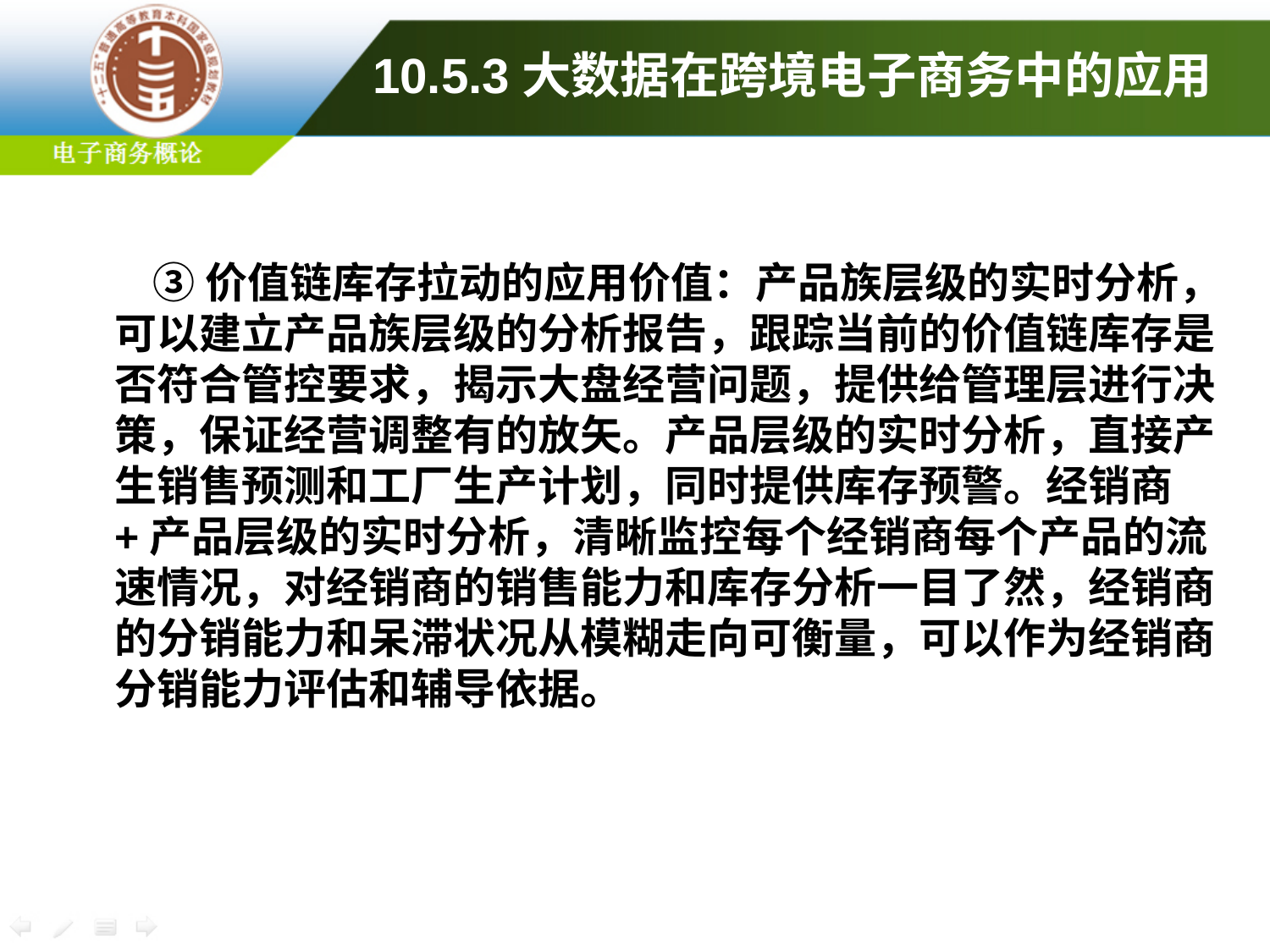

10.5.3大数据在跨境电子商务中的应用

         ③价值链库存拉动的应用价值：产品族层级的实时分析，可以建立产品族层级的分析报告，跟踪当前的价值链库存是否符合管控要求，揭示大盘经营问题，提供给管理层进行决策，保证经营调整有的放矢。产品层级的实时分析，直接产生销售预测和工厂生产计划，同时提供库存预警。经销商+产品层级的实时分析，清晰监控每个经销商每个产品的流速情况，对经销商的销售能力和库存分析一目了然，经销商的分销能力和呆滞状况从模糊走向可衡量，可以作为经销商分销能力评估和辅导依据。